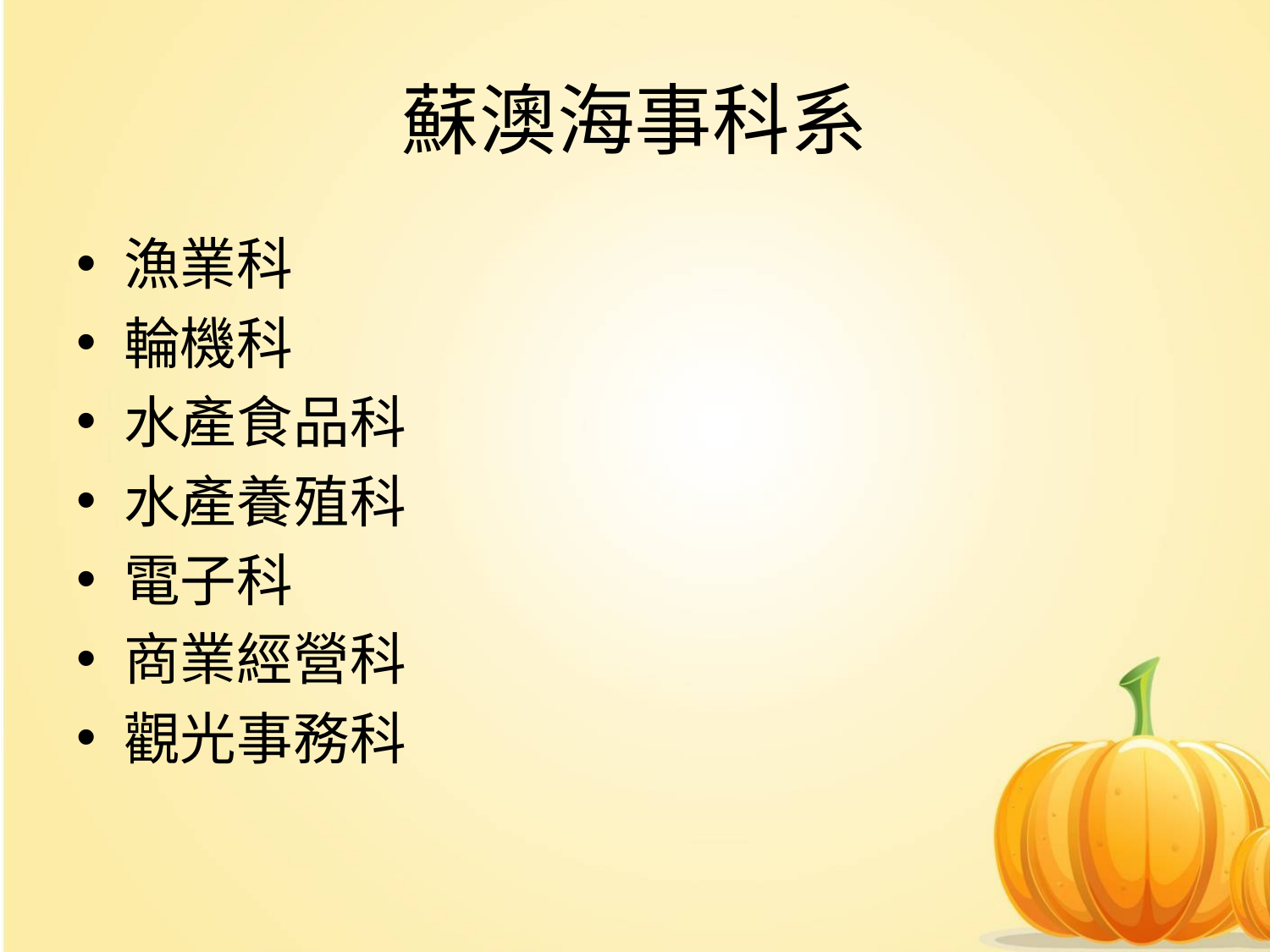

# 蘇澳海事科系
漁業科
輪機科
水產食品科
水產養殖科
電子科
商業經營科
觀光事務科